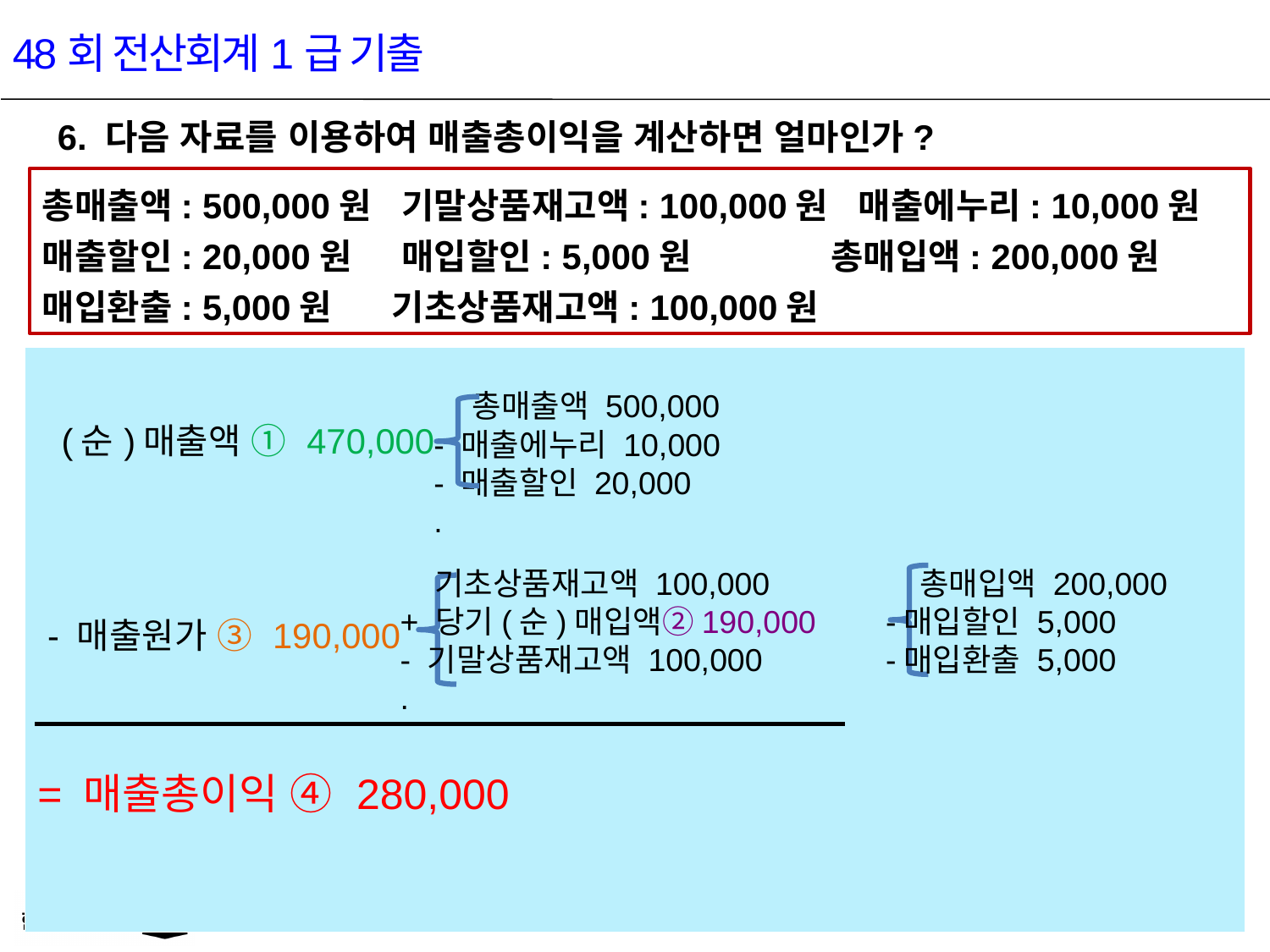

48회 전산회계1급 기출
6. 다음 자료를 이용하여 매출총이익을 계산하면 얼마인가?
총매출액: 500,000원   기말상품재고액: 100,000원   매출에누리: 10,000원
매출할인: 20,000원     매입할인: 5,000원              총매입액: 200,000원
매입환출: 5,000원      기초상품재고액: 100,000원
| (순)매출액 ① 470,000 - 매출원가 ③ 190,000 = 매출총이익 ④ 280,000 |
| --- |
   총매출액 500,000
- 매출에누리 10,000
- 매출할인 20,000
.

   기초상품재고액 100,000
+ 당기(순)매입액②190,000
- 기말상품재고액 100,000
.
   총매입액 200,000
-매입할인 5,000
-매입환출 5,000

20